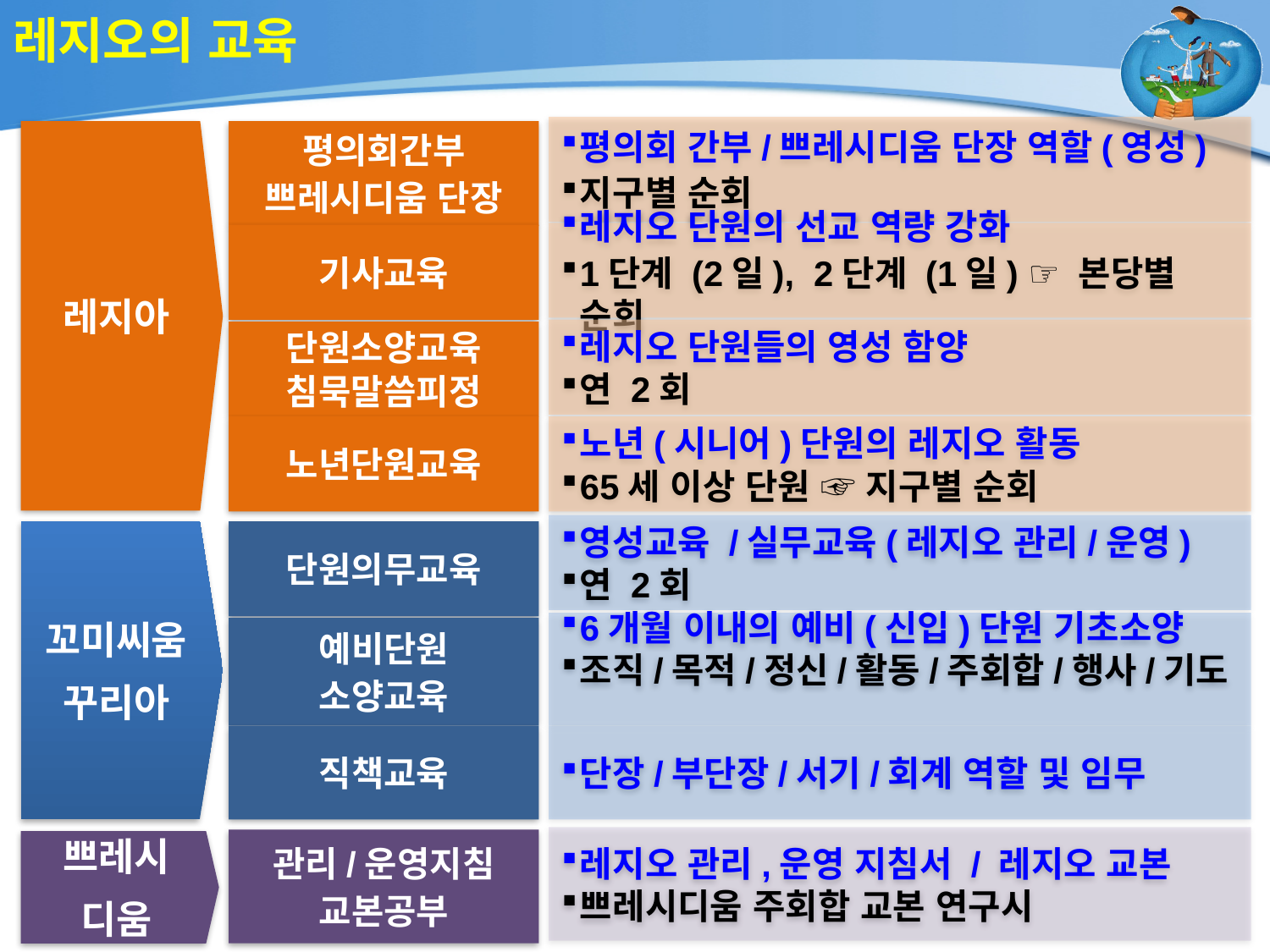

# 레지오의 교육
평의회 간부/쁘레시디움 단장 역할(영성)
지구별 순회
레지아
평의회간부
쁘레시디움 단장
레지오 단원의 선교 역량 강화
1단계 (2일),  2단계 (1일) ☞ 본당별 순회
기사교육
레지오 단원들의 영성 함양
연 2회
단원소양교육
침묵말씀피정
노년단원교육
노년(시니어)단원의 레지오 활동
65세 이상 단원 ☞ 지구별 순회
영성교육 /실무교육(레지오 관리/운영)
연 2회
단원의무교육
꼬미씨움
꾸리아
6개월 이내의 예비(신입)단원 기초소양
조직/목적/정신/활동/주회합/행사/기도
예비단원
소양교육
단장/부단장/서기/회계 역할 및 임무
직책교육
레지오 관리,운영 지침서 / 레지오 교본
쁘레시디움 주회합 교본 연구시
관리/운영지침
교본공부
쁘레시
디움